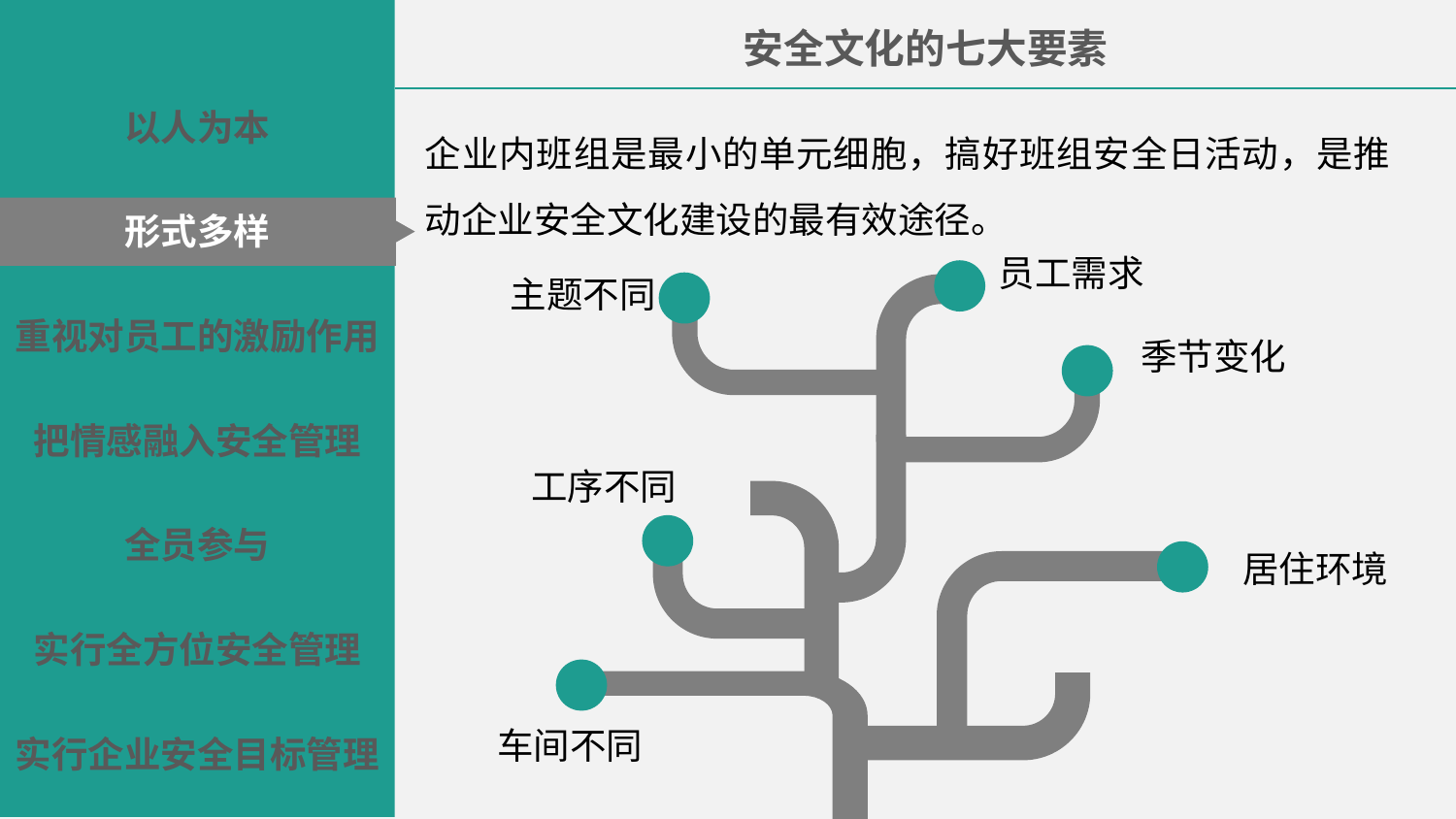

安全文化的七大要素
以人为本
企业内班组是最小的单元细胞，搞好班组安全日活动，是推动企业安全文化建设的最有效途径。

形式多样
员工需求

主题不同

重视对员工的激励作用

季节变化

把情感融入安全管理
工序不同

全员参与
居住环境

实行全方位安全管理

车间不同
实行企业安全目标管理